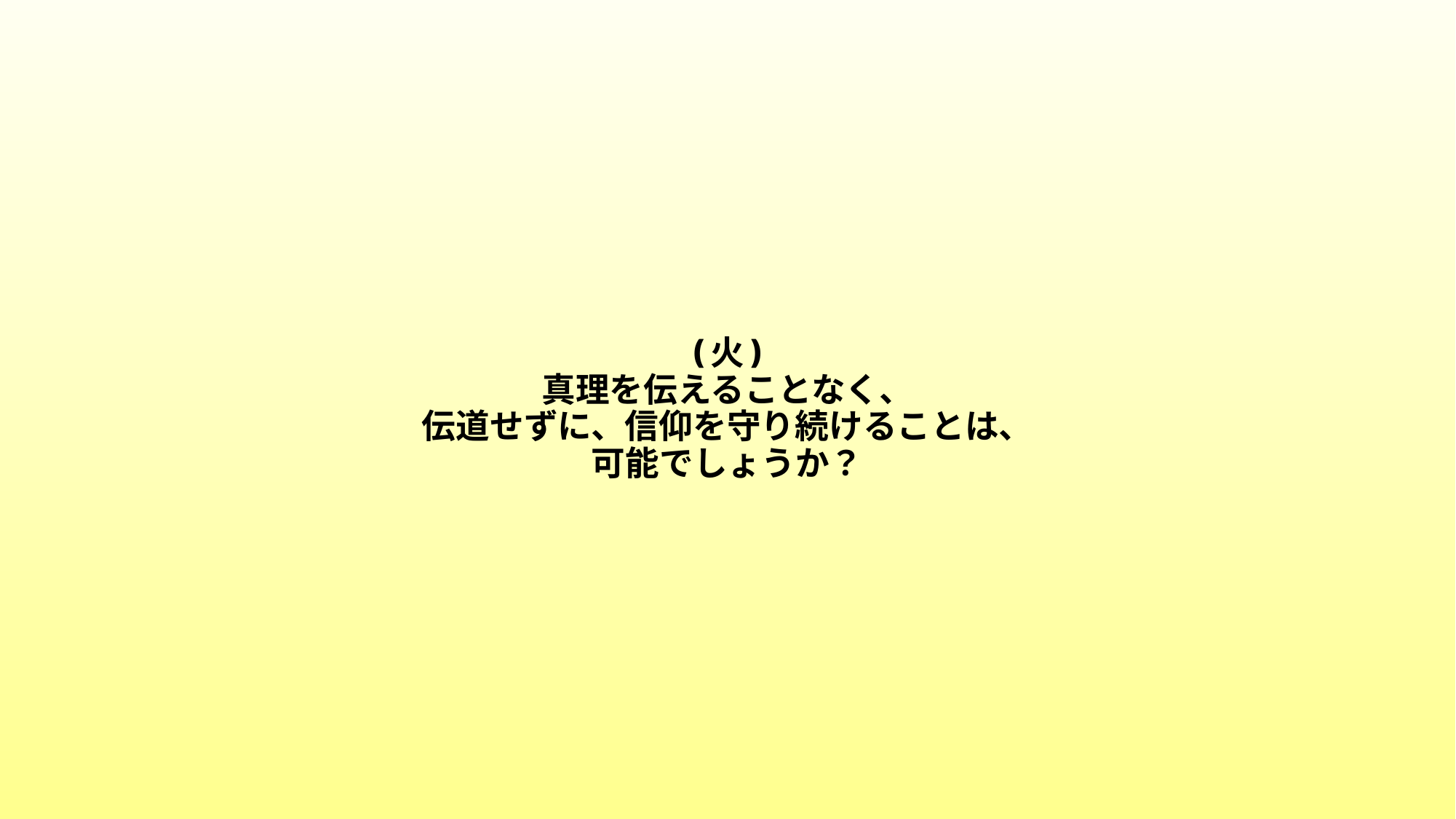

# (火) 真理を伝えることなく、 伝道せずに、信仰を守り続けることは、 可能でしょうか？